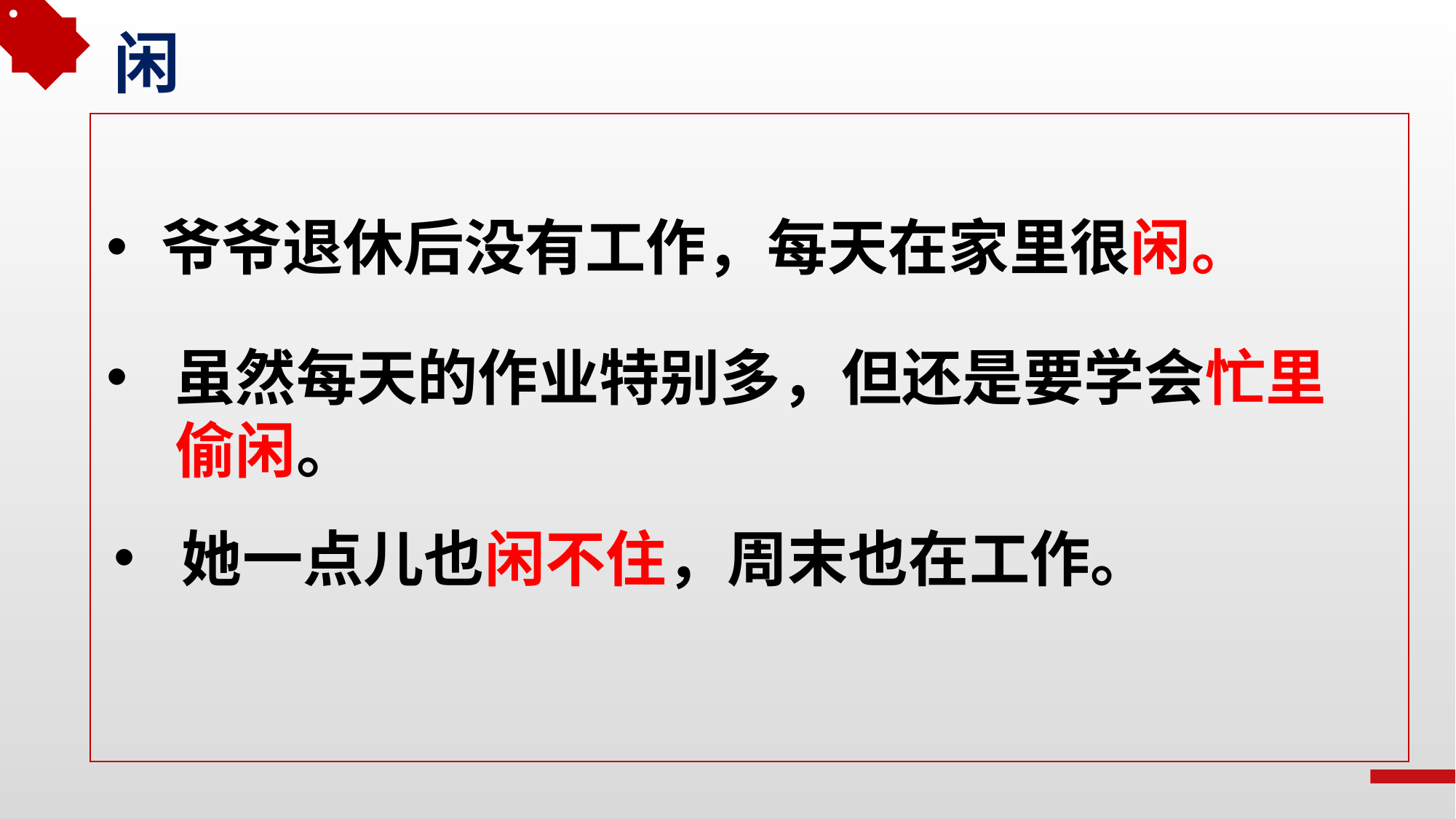

闲

爷爷退休后没有工作，每天在家里很闲。
虽然每天的作业特别多，但还是要学会忙里偷闲。
她一点儿也闲不住，周末也在工作。